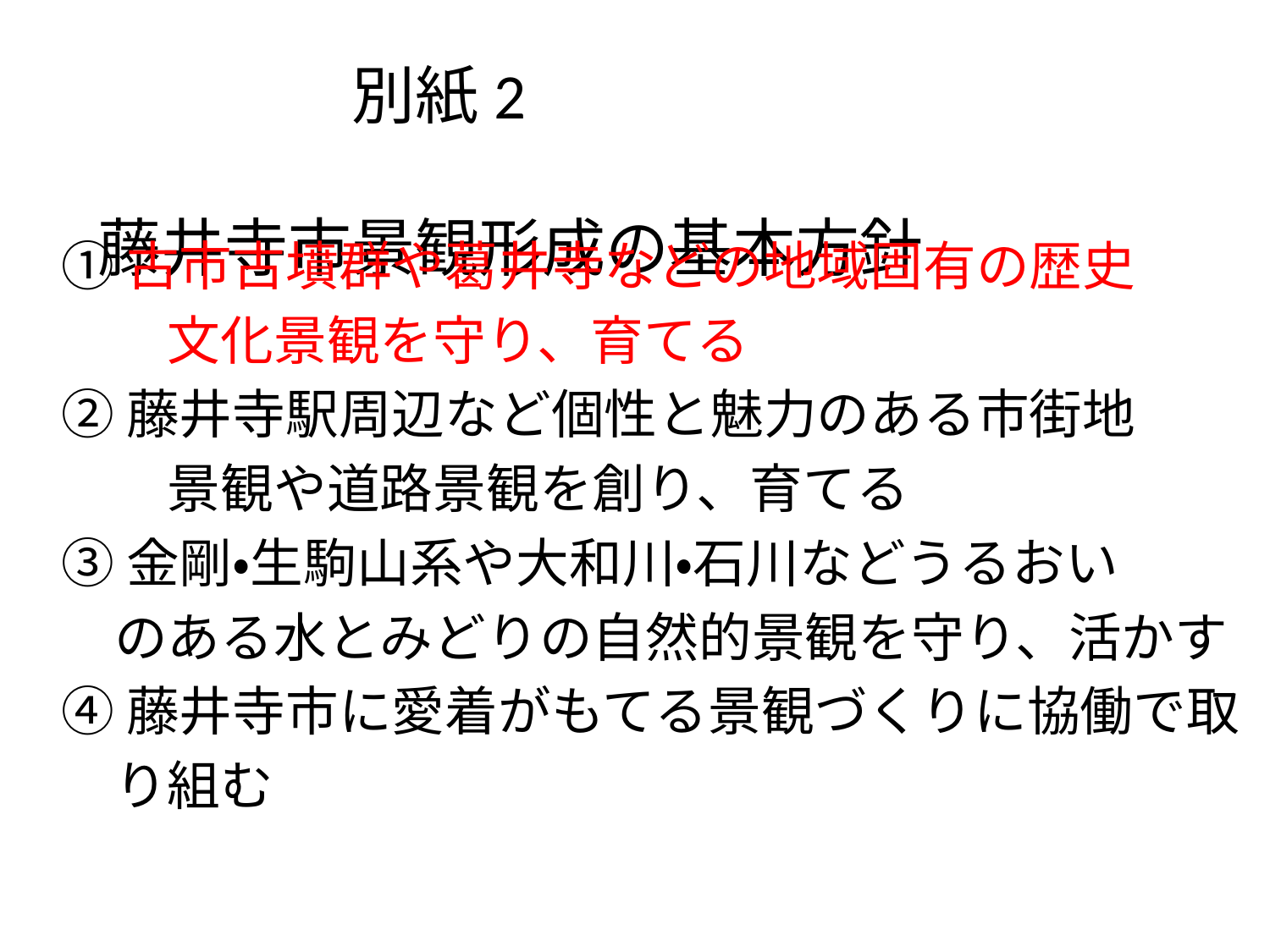

# 別紙2　　　　　　　　　　　　　　　　　　　　 藤井寺市景観形成の基本方針
①古市古墳群や葛井寺などの地域固有の歴史
　　文化景観を守り、育てる
②藤井寺駅周辺など個性と魅力のある市街地
　　景観や道路景観を創り、育てる
③金剛・生駒山系や大和川・石川などうるおい
　のある水とみどりの自然的景観を守り、活かす
④藤井寺市に愛着がもてる景観づくりに協働で取
　り組む